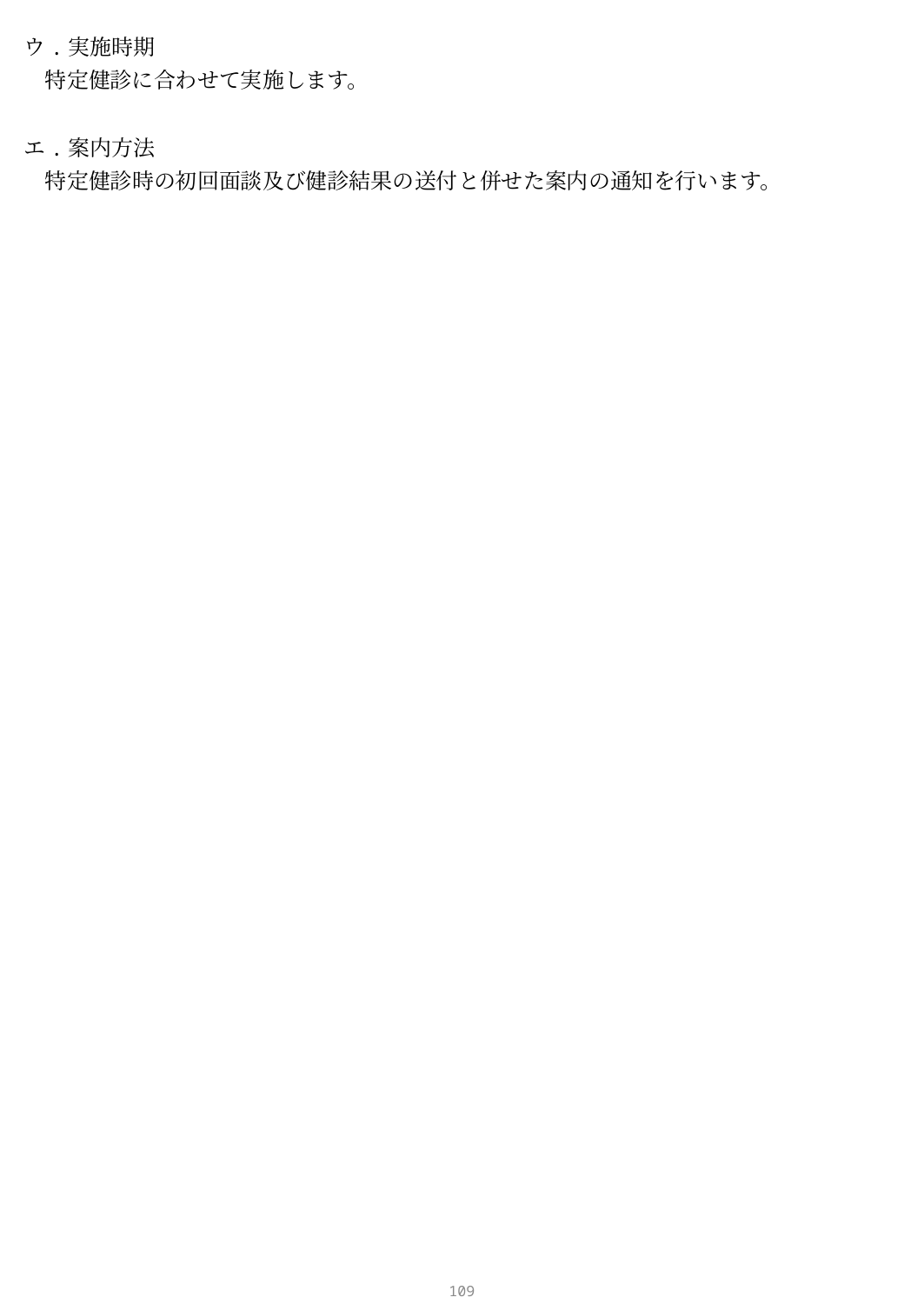

ウ.実施時期
　特定健診に合わせて実施します。
エ.案内方法
　特定健診時の初回面談及び健診結果の送付と併せた案内の通知を行います。
109